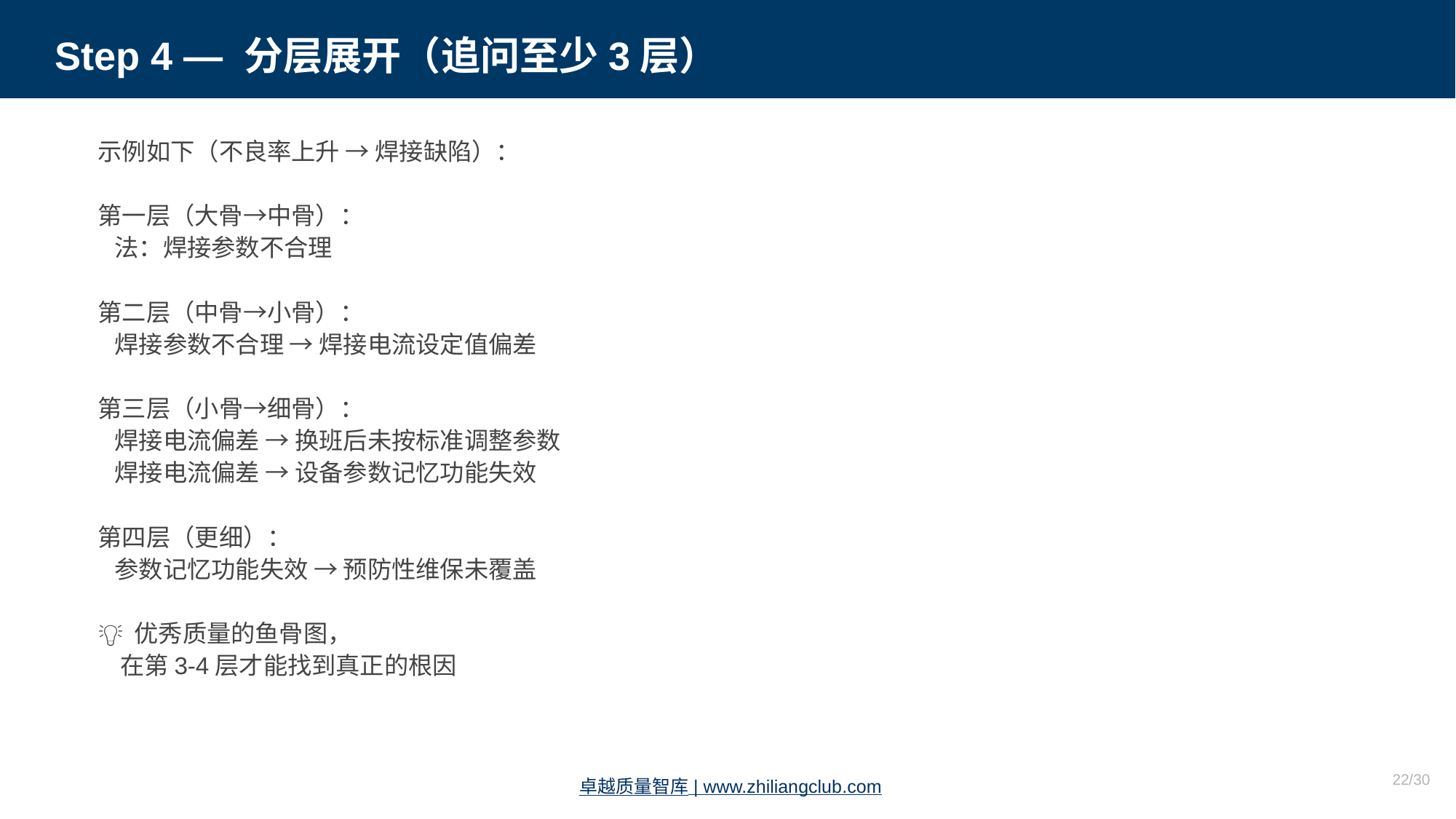

Step 4 — 分层展开（追问至少3层）
示例如下（不良率上升 → 焊接缺陷）：

第一层（大骨→中骨）：
  法：焊接参数不合理

第二层（中骨→小骨）：
  焊接参数不合理 → 焊接电流设定值偏差

第三层（小骨→细骨）：
  焊接电流偏差 → 换班后未按标准调整参数
  焊接电流偏差 → 设备参数记忆功能失效

第四层（更细）：
  参数记忆功能失效 → 预防性维保未覆盖

💡 优秀质量的鱼骨图，
   在第3-4层才能找到真正的根因
22/30